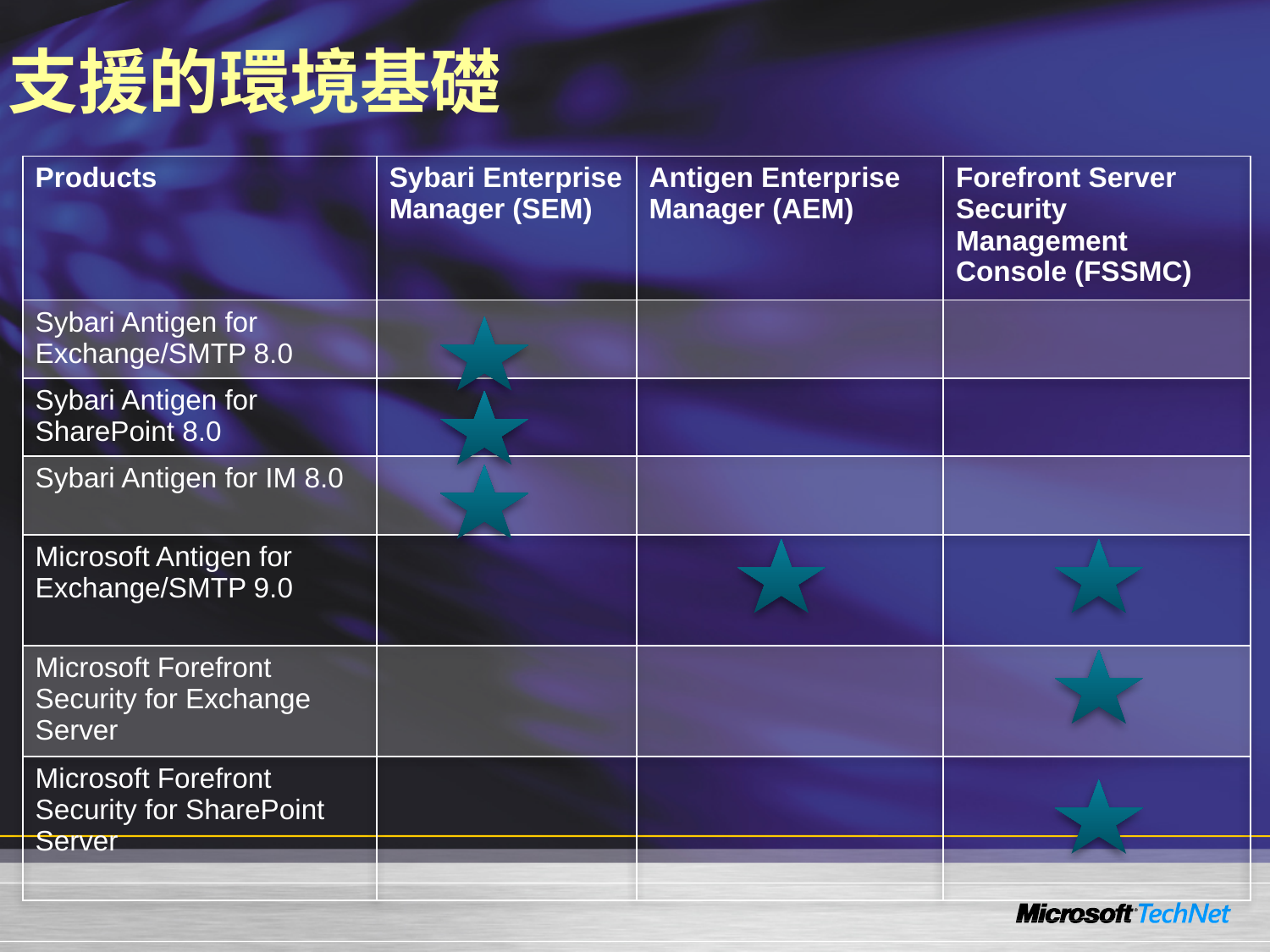

# 支援的環境基礎
| Products | Sybari Enterprise Manager (SEM) | Antigen Enterprise Manager (AEM) | Forefront Server Security Management Console (FSSMC) |
| --- | --- | --- | --- |
| Sybari Antigen for Exchange/SMTP 8.0 |  |  |  |
| Sybari Antigen for SharePoint 8.0 |  |  |  |
| Sybari Antigen for IM 8.0 |  |  |  |
| Microsoft Antigen for Exchange/SMTP 9.0 |  |  |  |
| Microsoft Forefront Security for Exchange Server |  |  |  |
| Microsoft Forefront Security for SharePoint Server |  |  |  |